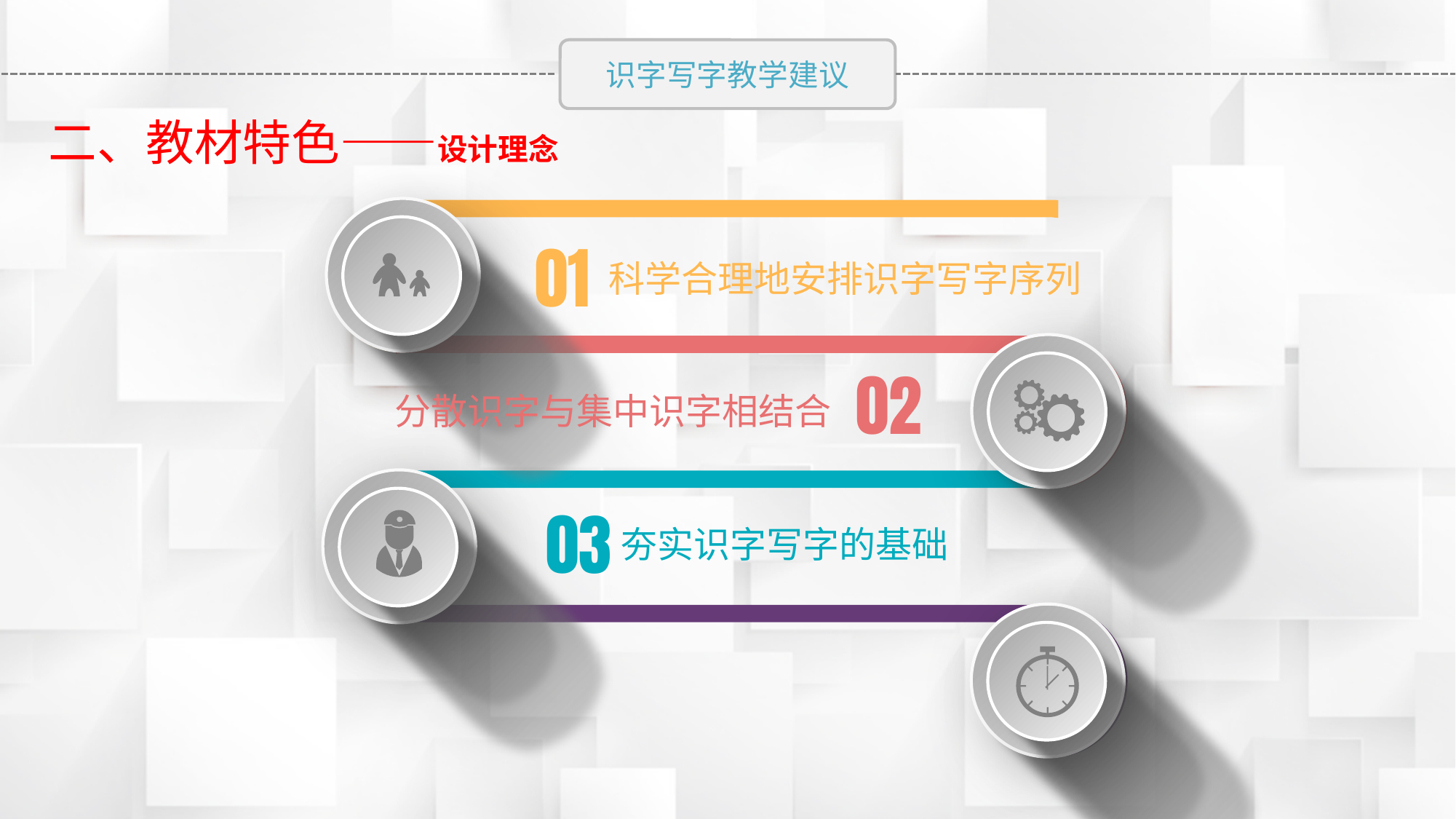

二、教材特色——设计理念

01
科学合理地安排识字写字序列

02
分散识字与集中识字相结合

03
夯实识字写字的基础